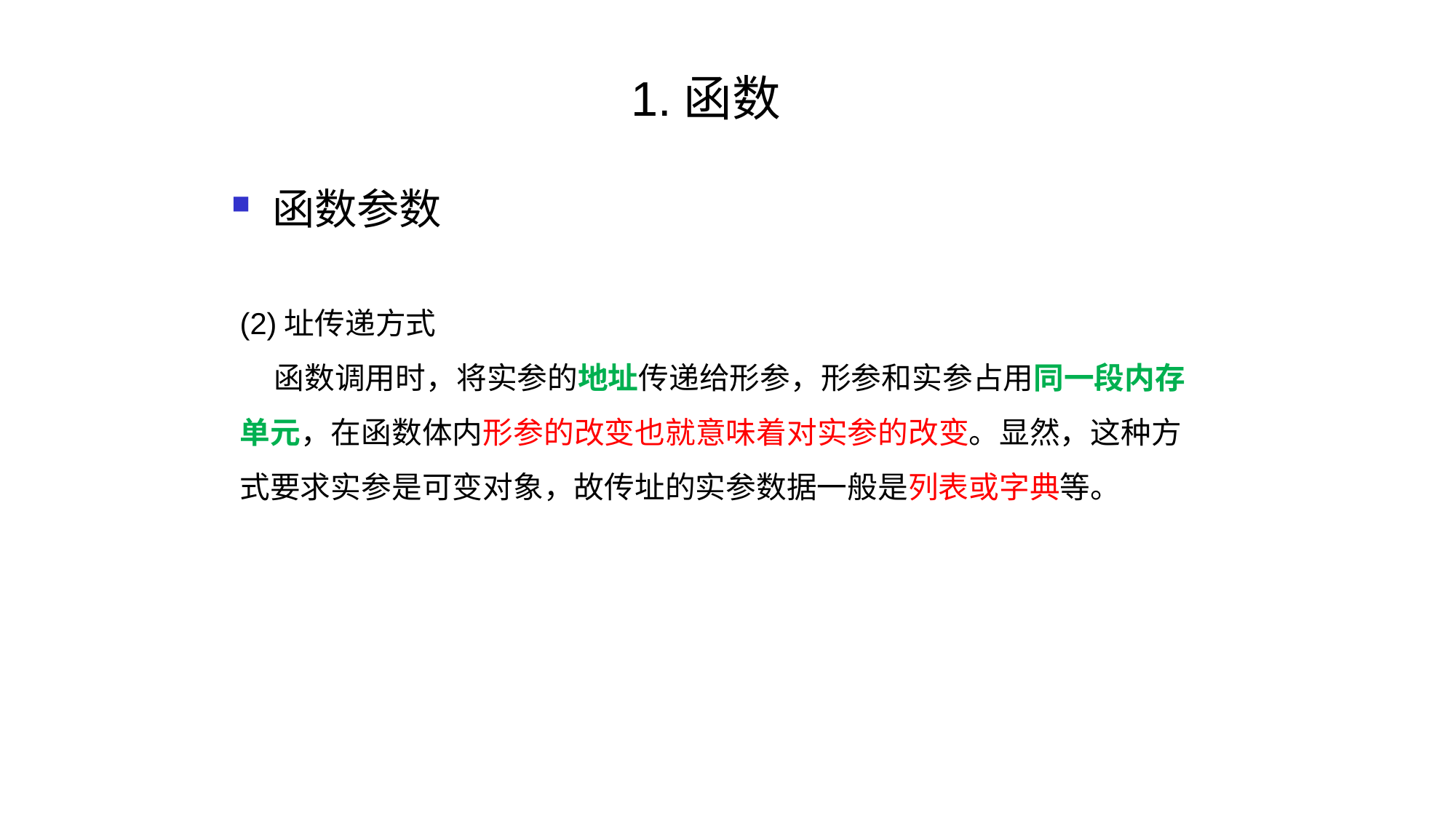

# 1.函数
函数参数
(2)址传递方式
    函数调用时，将实参的地址传递给形参，形参和实参占用同一段内存单元，在函数体内形参的改变也就意味着对实参的改变。显然，这种方式要求实参是可变对象，故传址的实参数据一般是列表或字典等。